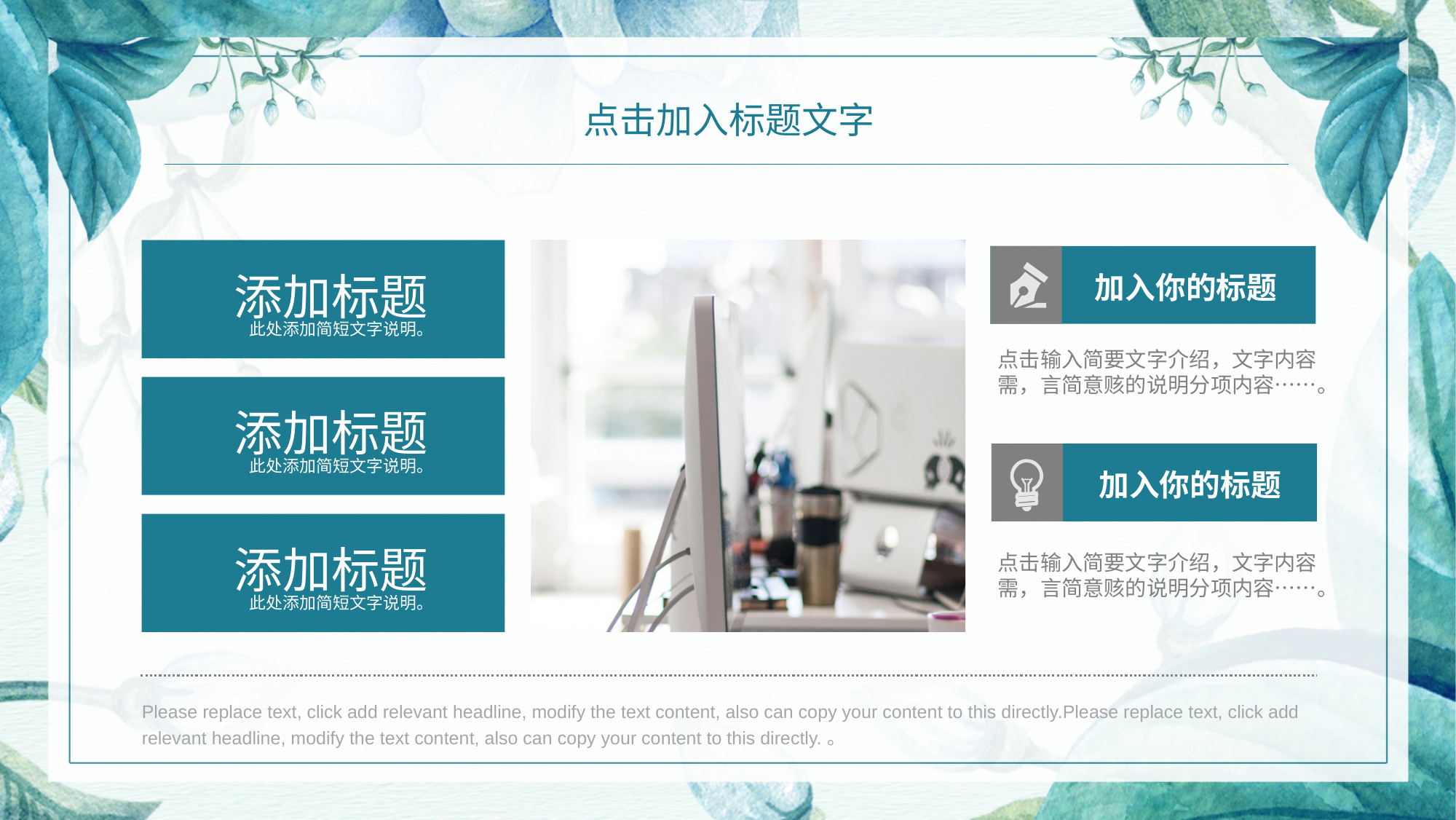

点击加入标题文字

添加标题
此处添加简短文字说明。

添加标题
此处添加简短文字说明。

添加标题
此处添加简短文字说明。

Please replace text, click add relevant headline, modify the text content, also can copy your content to this directly.Please replace text, click add relevant headline, modify the text content, also can copy your content to this directly.。

加入你的标题
点击输入简要文字介绍，文字内容需，言简意赅的说明分项内容……。

加入你的标题
点击输入简要文字介绍，文字内容需，言简意赅的说明分项内容……。